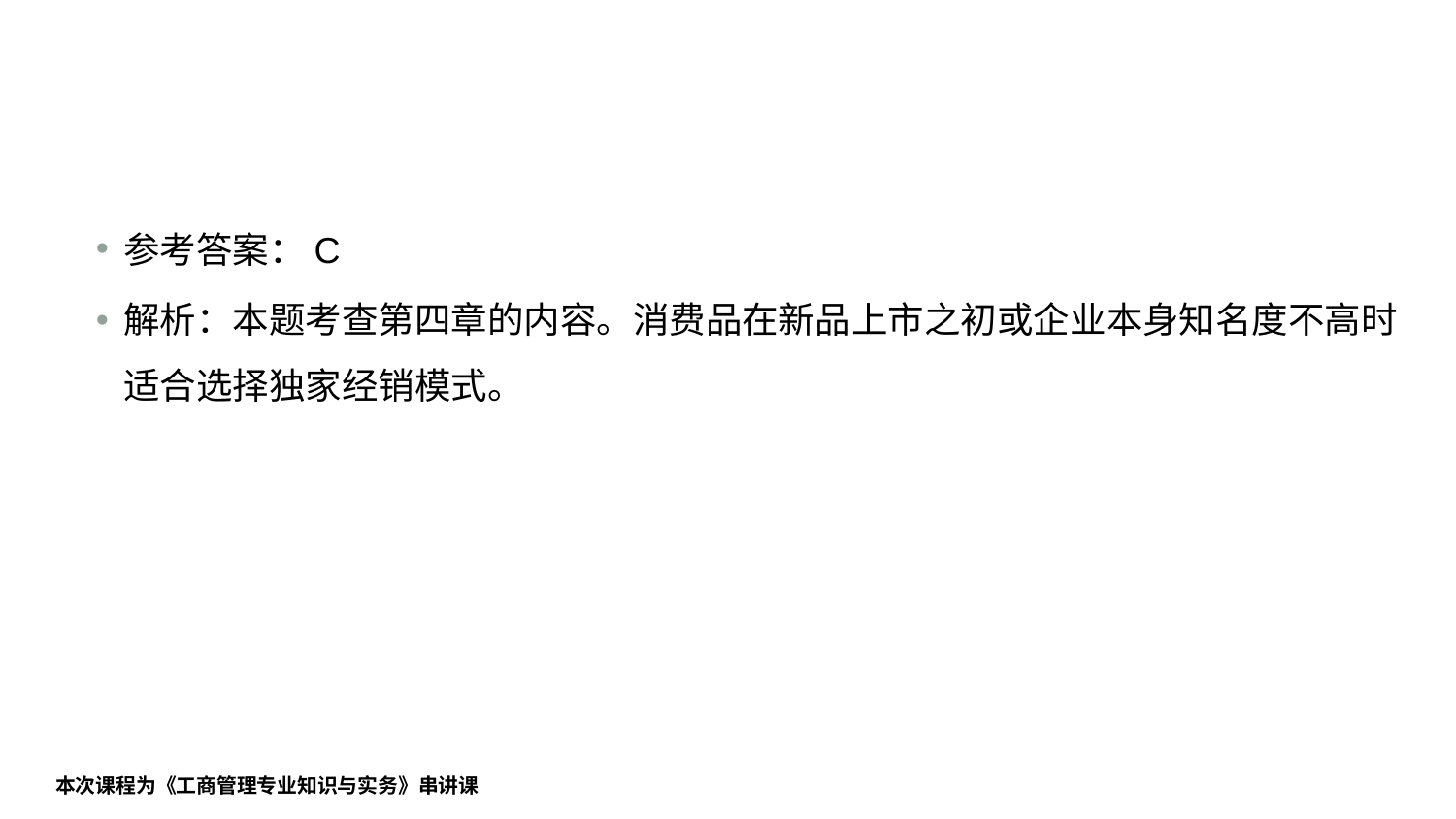

#

参考答案：C
解析：本题考查第四章的内容。消费品在新品上市之初或企业本身知名度不高时适合选择独家经销模式。